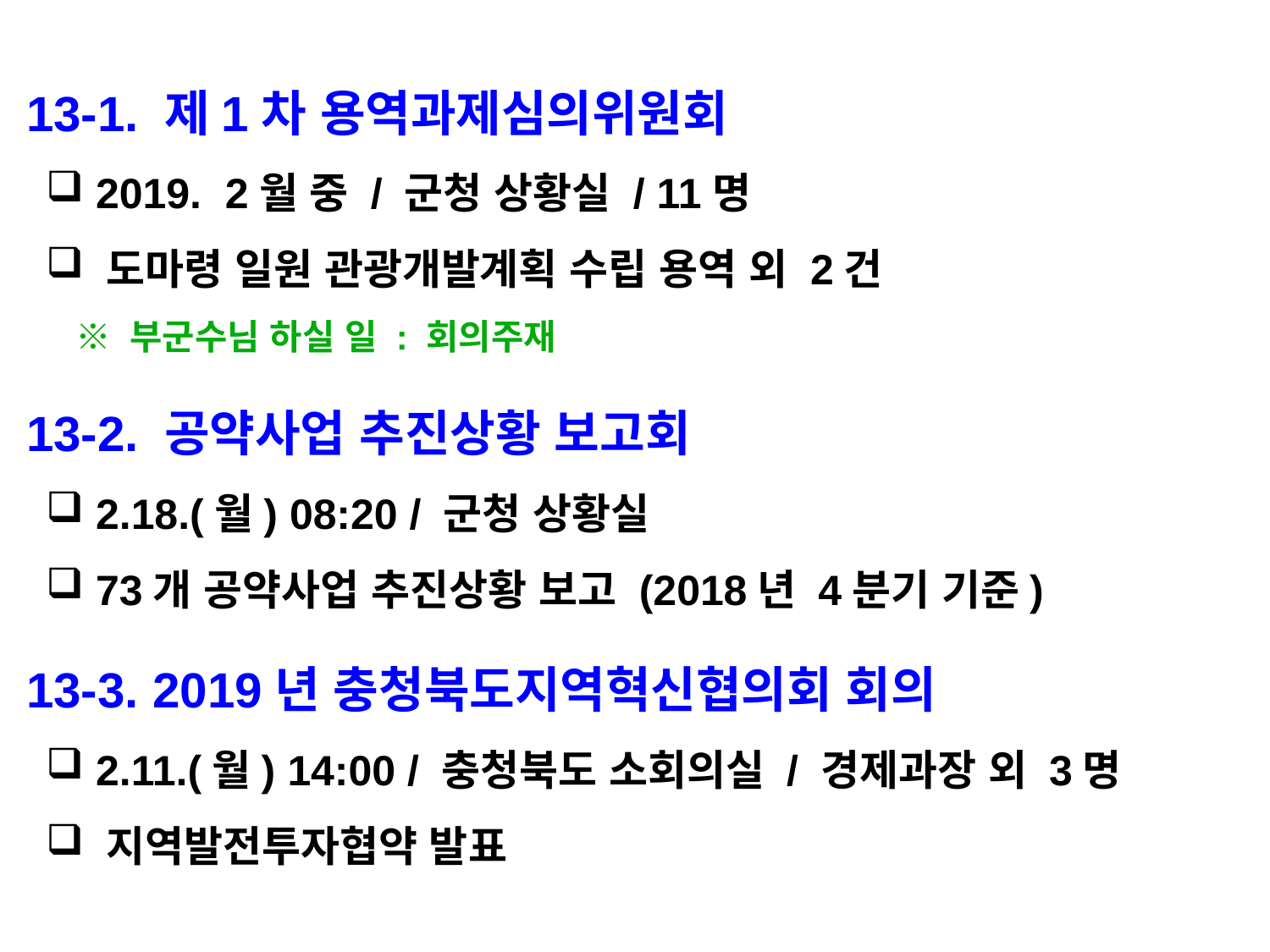

13-1. 제1차 용역과제심의위원회
 2019.  2월 중 / 군청 상황실 / 11명
 도마령 일원 관광개발계획 수립 용역 외 2건
※ 부군수님 하실 일 : 회의주재
 13-2. 공약사업 추진상황 보고회
 2.18.(월) 08:20 / 군청 상황실
 73개 공약사업 추진상황 보고 (2018년 4분기 기준)
 13-3. 2019년 충청북도지역혁신협의회 회의
 2.11.(월) 14:00 / 충청북도 소회의실 / 경제과장 외 3명
 지역발전투자협약 발표